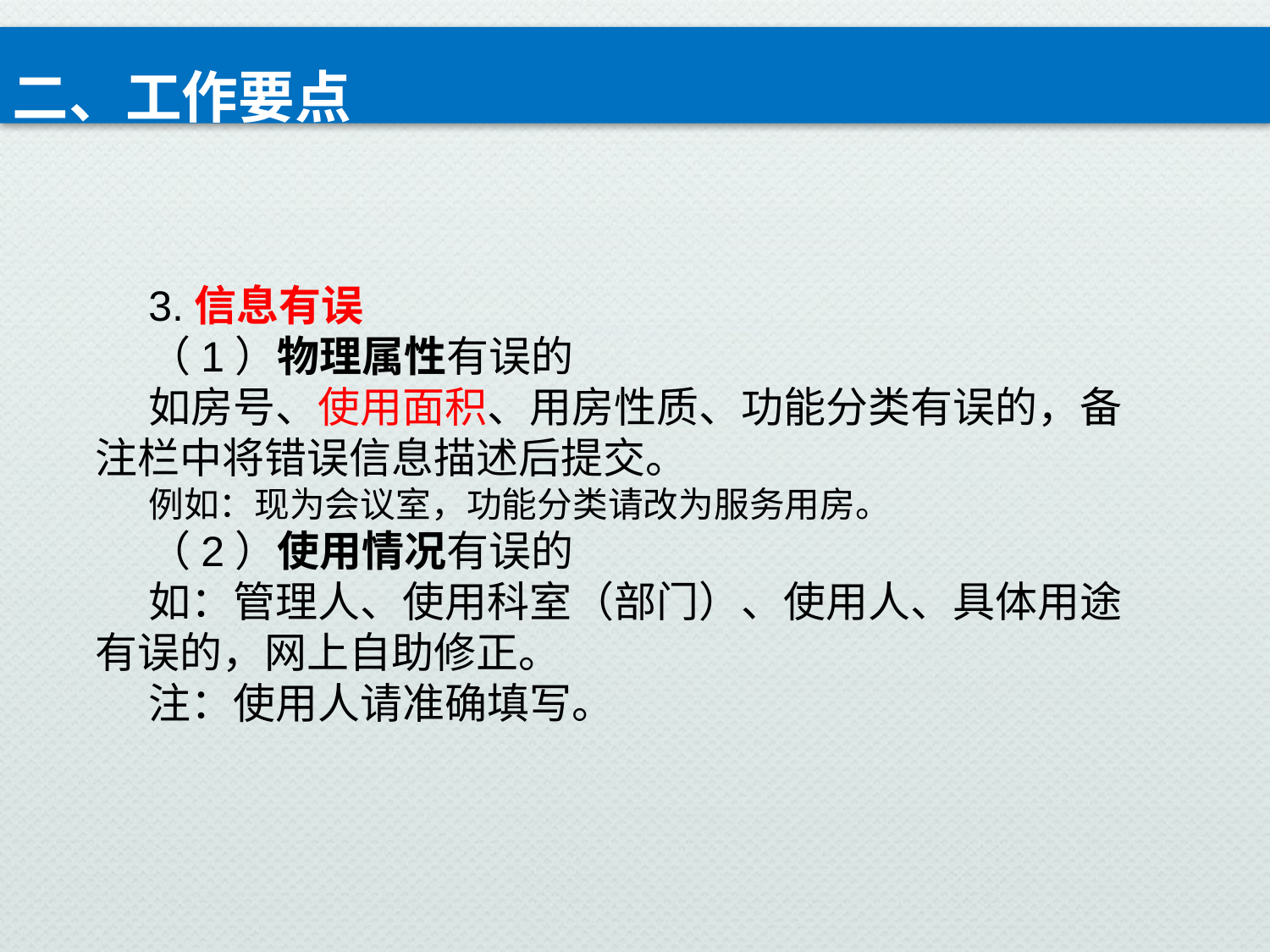

二、工作要点
3.信息有误
（1）物理属性有误的
如房号、使用面积、用房性质、功能分类有误的，备注栏中将错误信息描述后提交。
例如：现为会议室，功能分类请改为服务用房。
（2）使用情况有误的
如：管理人、使用科室（部门）、使用人、具体用途有误的，网上自助修正。
注：使用人请准确填写。